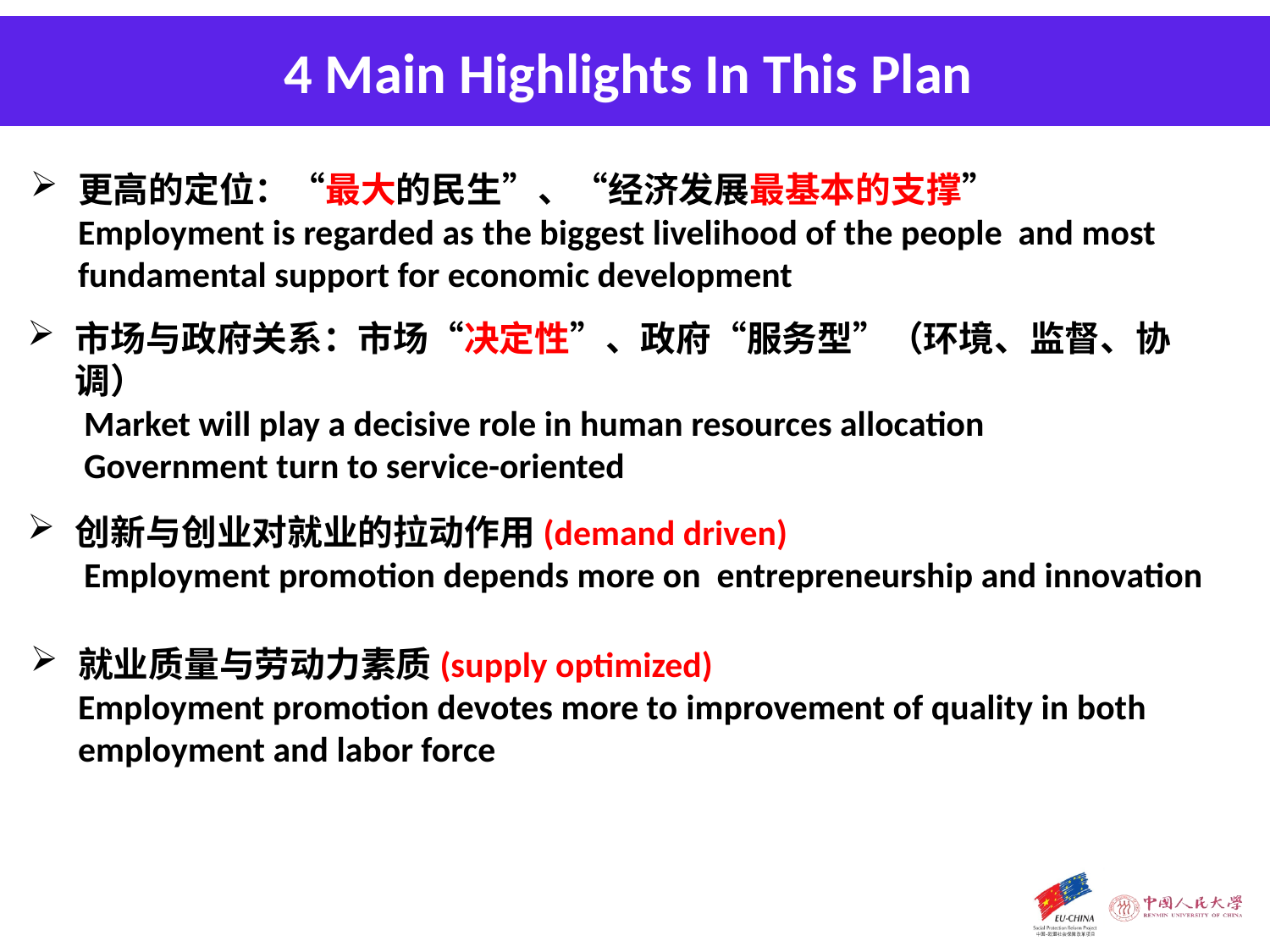

4 Main Highlights In This Plan
更高的定位：“最大的民生”、“经济发展最基本的支撑”
Employment is regarded as the biggest livelihood of the people  and most fundamental support for economic development
市场与政府关系：市场“决定性”、政府“服务型”（环境、监督、协调）
       Market will play a decisive role in human resources allocation
       Government turn to service-oriented
创新与创业对就业的拉动作用(demand driven)
       Employment promotion depends more on  entrepreneurship and innovation
就业质量与劳动力素质(supply optimized)
Employment promotion devotes more to improvement of quality in both employment and labor force